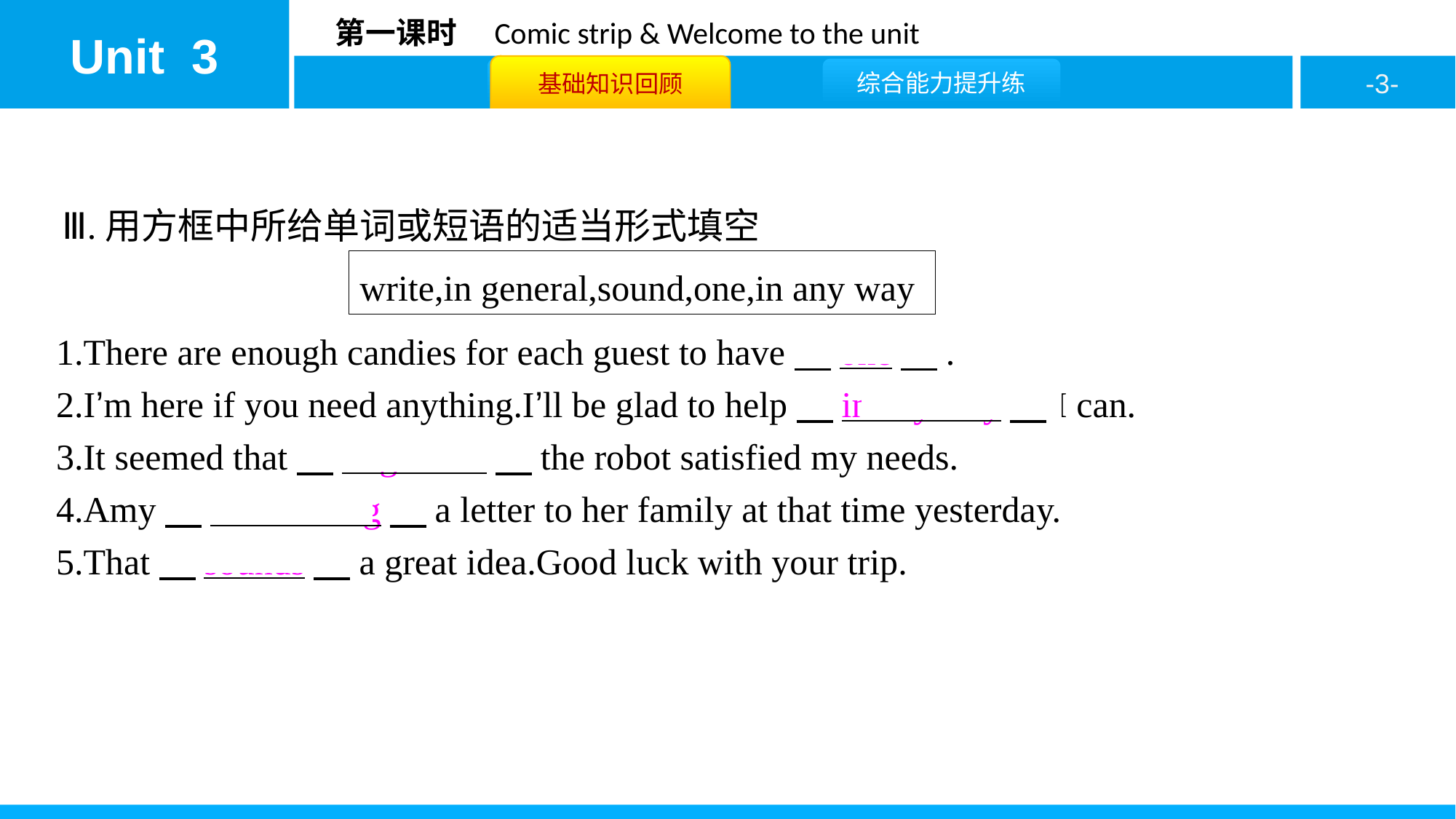

Ⅲ.用方框中所给单词或短语的适当形式填空
write,in general,sound,one,in any way
1.There are enough candies for each guest to have　one　.
2.I’m here if you need anything.I’ll be glad to help　in any way　I can.
3.It seemed that　in general　the robot satisfied my needs.
4.Amy　was writing　a letter to her family at that time yesterday.
5.That　sounds　a great idea.Good luck with your trip.